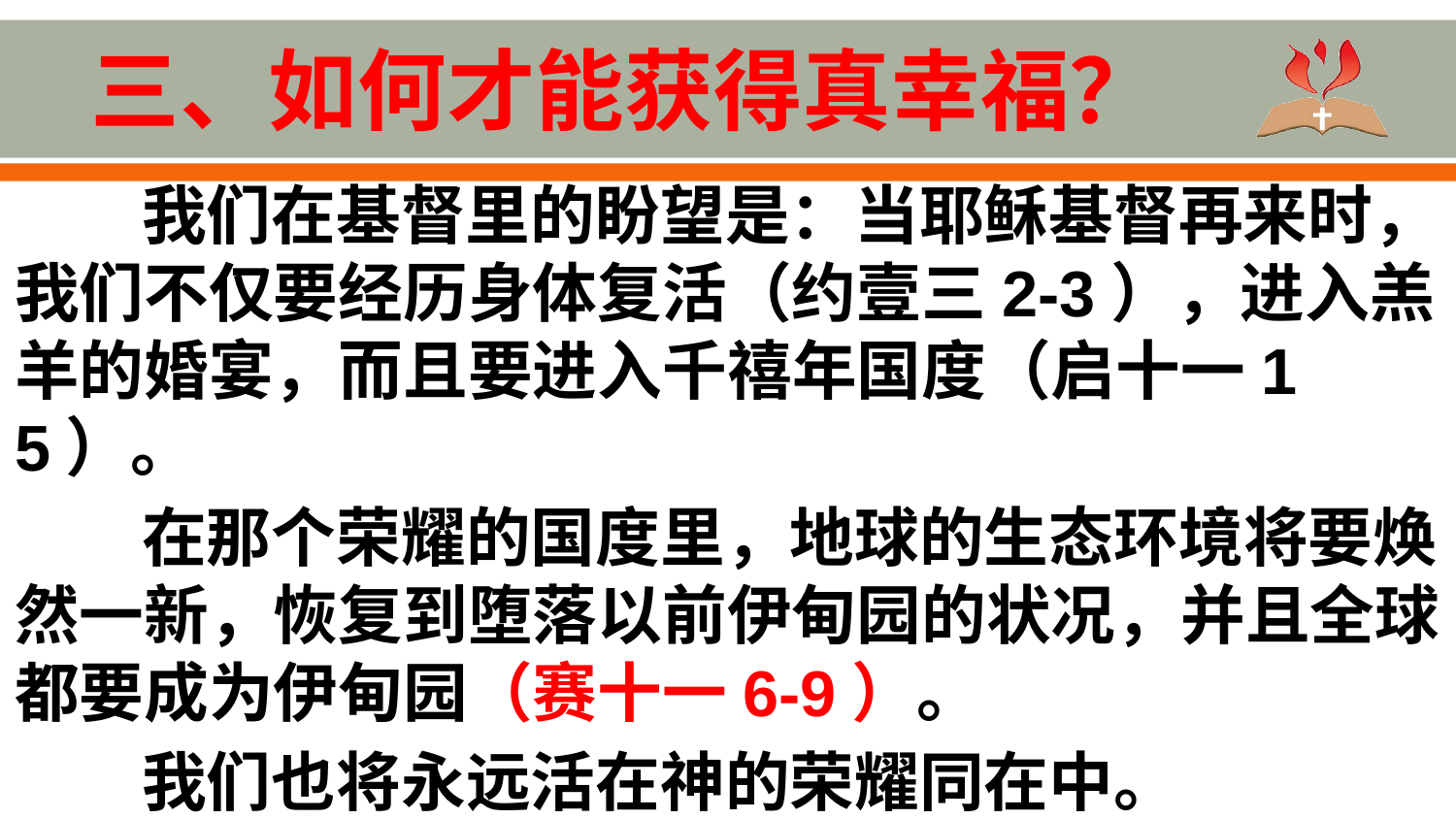

# 三、如何才能获得真幸福？
我们在基督里的盼望是：当耶稣基督再来时，我们不仅要经历身体复活（约壹三2-3），进入羔羊的婚宴，而且要进入千禧年国度（启十一15）。
在那个荣耀的国度里，地球的生态环境将要焕然一新，恢复到堕落以前伊甸园的状况，并且全球都要成为伊甸园（赛十一6-9）。
我们也将永远活在神的荣耀同在中。